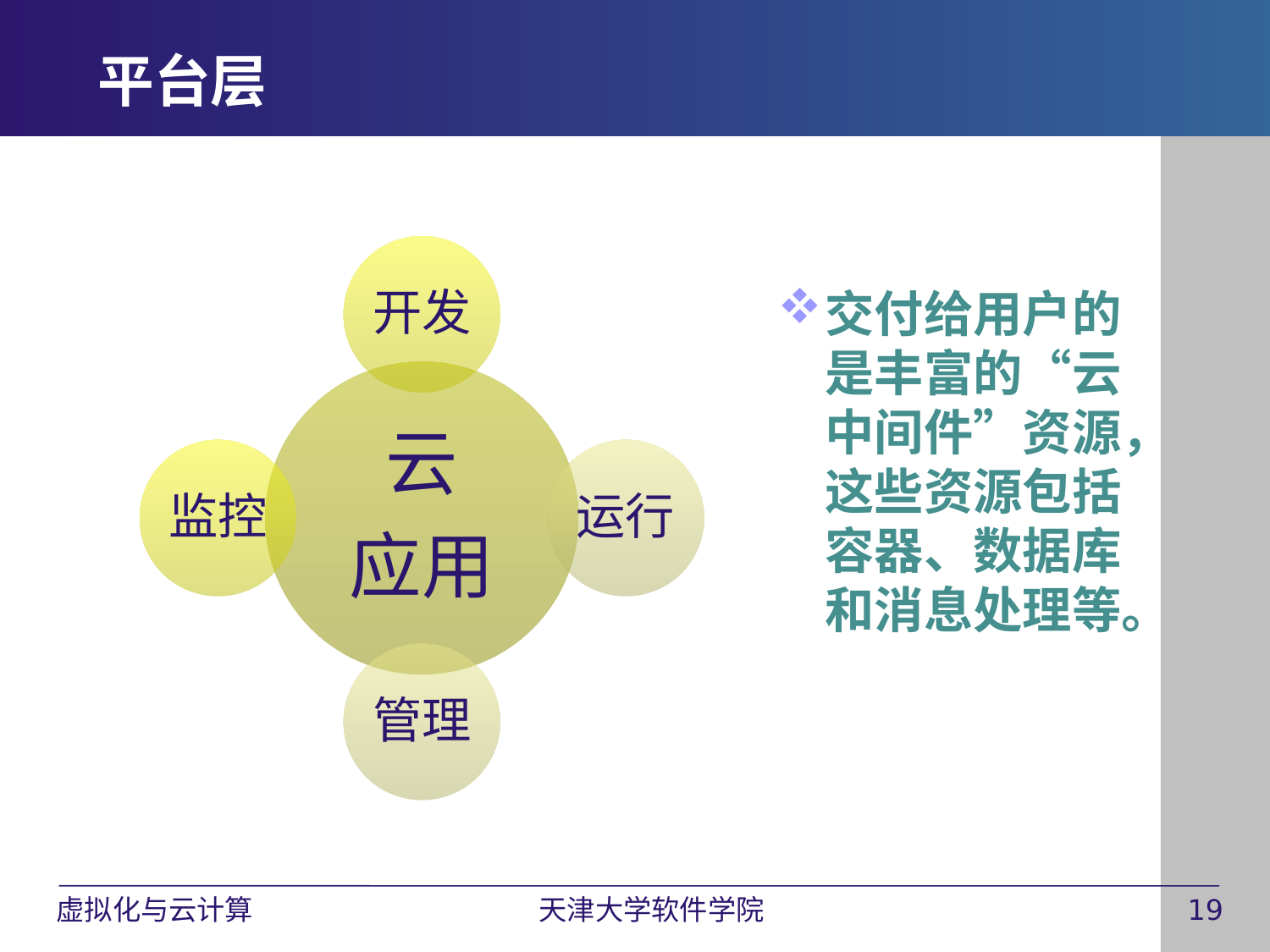

# 平台层
云
应用
开发
运行
管理
监控
交付给用户的是丰富的“云中间件”资源，这些资源包括容器、数据库和消息处理等。